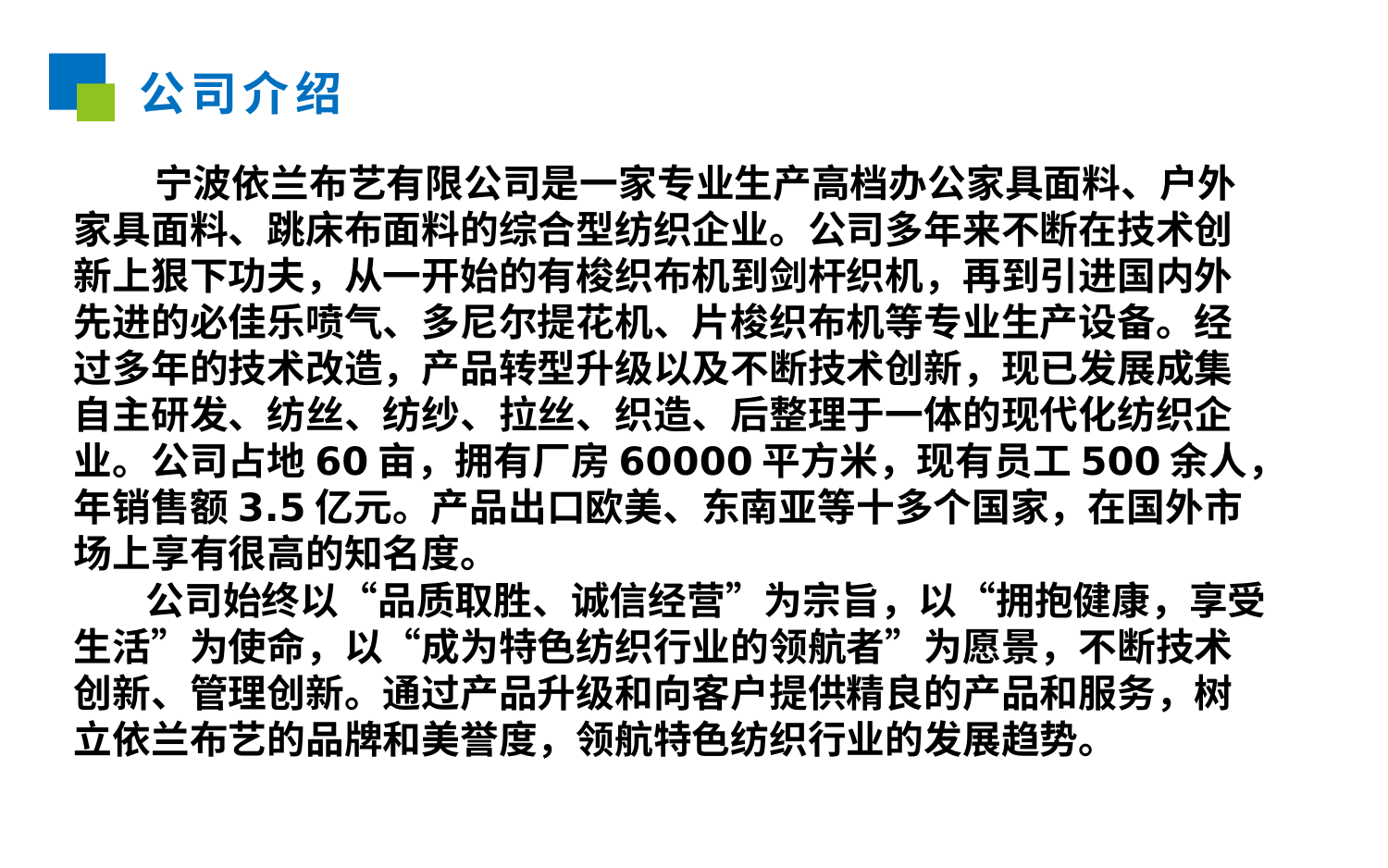

公司介绍

   宁波依兰布艺有限公司是一家专业生产高档办公家具面料、户外家具面料、跳床布面料的综合型纺织企业。公司多年来不断在技术创新上狠下功夫，从一开始的有梭织布机到剑杆织机，再到引进国内外先进的必佳乐喷气、多尼尔提花机、片梭织布机等专业生产设备。经过多年的技术改造，产品转型升级以及不断技术创新，现已发展成集自主研发、纺丝、纺纱、拉丝、织造、后整理于一体的现代化纺织企业。公司占地60亩，拥有厂房60000平方米，现有员工500余人，年销售额3.5亿元。产品出口欧美、东南亚等十多个国家，在国外市场上享有很高的知名度。
  公司始终以“品质取胜、诚信经营”为宗旨，以“拥抱健康，享受生活”为使命，以“成为特色纺织行业的领航者”为愿景，不断技术创新、管理创新。通过产品升级和向客户提供精良的产品和服务，树立依兰布艺的品牌和美誉度，领航特色纺织行业的发展趋势。